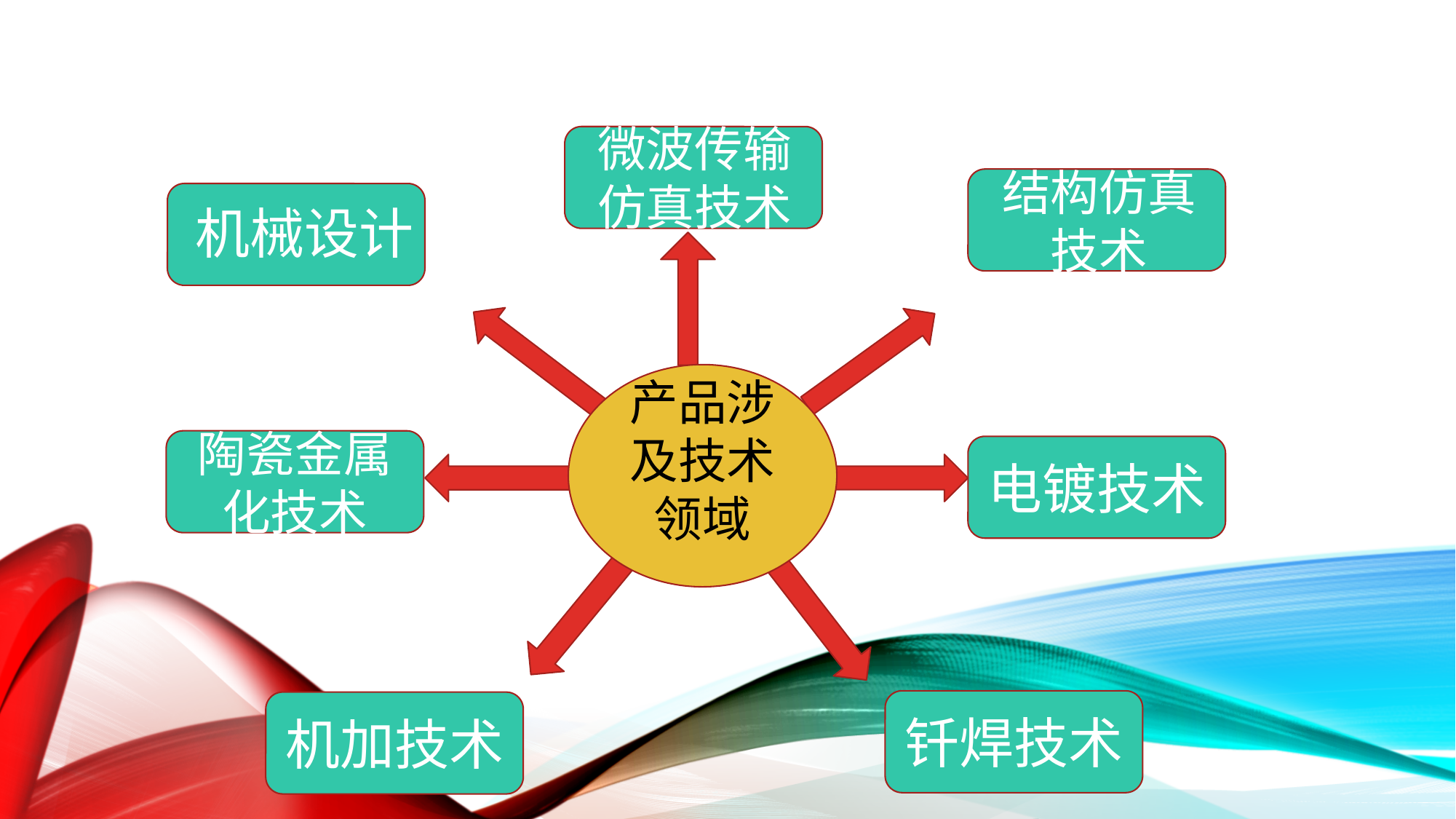

微波传输仿真技术

结构仿真技术

机械设计

产品涉及技术领域

陶瓷金属化技术
电镀技术

钎焊技术
机加技术